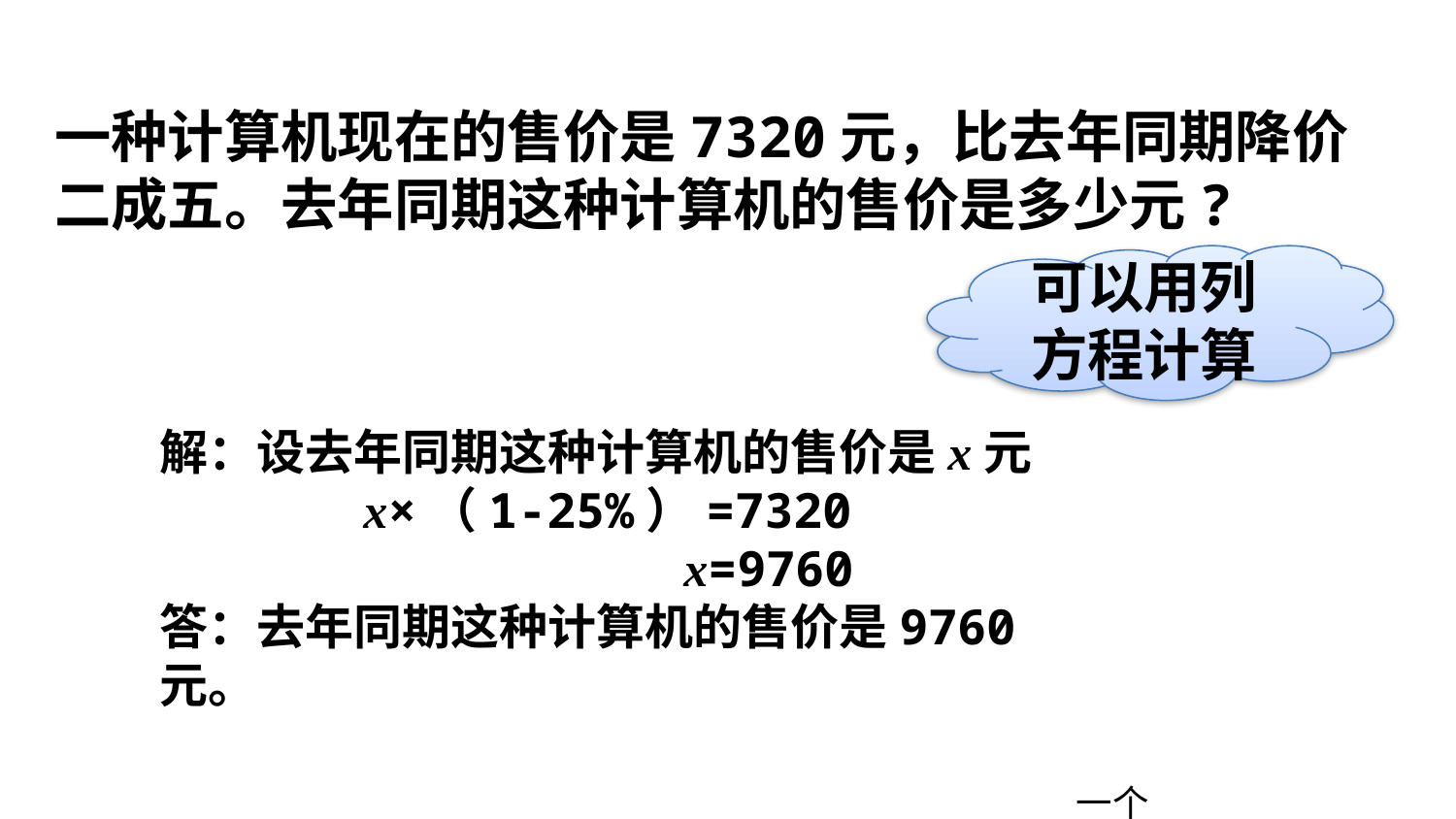

一种计算机现在的售价是7320元，比去年同期降价二成五。去年同期这种计算机的售价是多少元?
可以用列方程计算
解：设去年同期这种计算机的售价是x元
       x×（1-25%）=7320
                  x=9760
答：去年同期这种计算机的售价是9760元。
一个